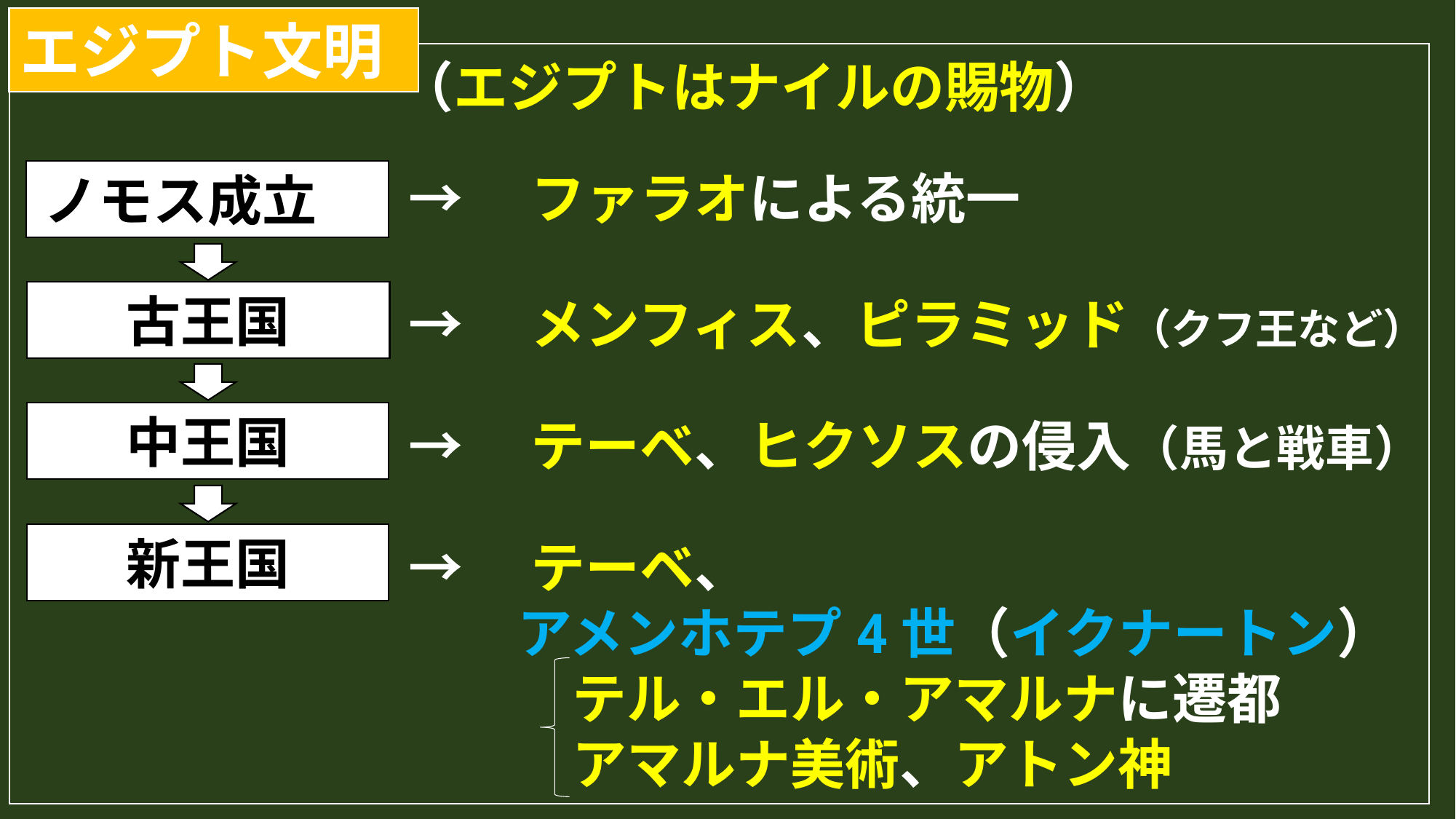

エジプト文明

（エジプトはナイルの賜物）
→　ファラオによる統一
ノモス成立

古王国
→　メンフィス、ピラミッド（クフ王など）

中王国
→　テーベ、ヒクソスの侵入（馬と戦車）

新王国
→　テーベ、
　　アメンホテプ4世（イクナートン）
　　　テル・エル・アマルナに遷都
　　　アマルナ美術、アトン神